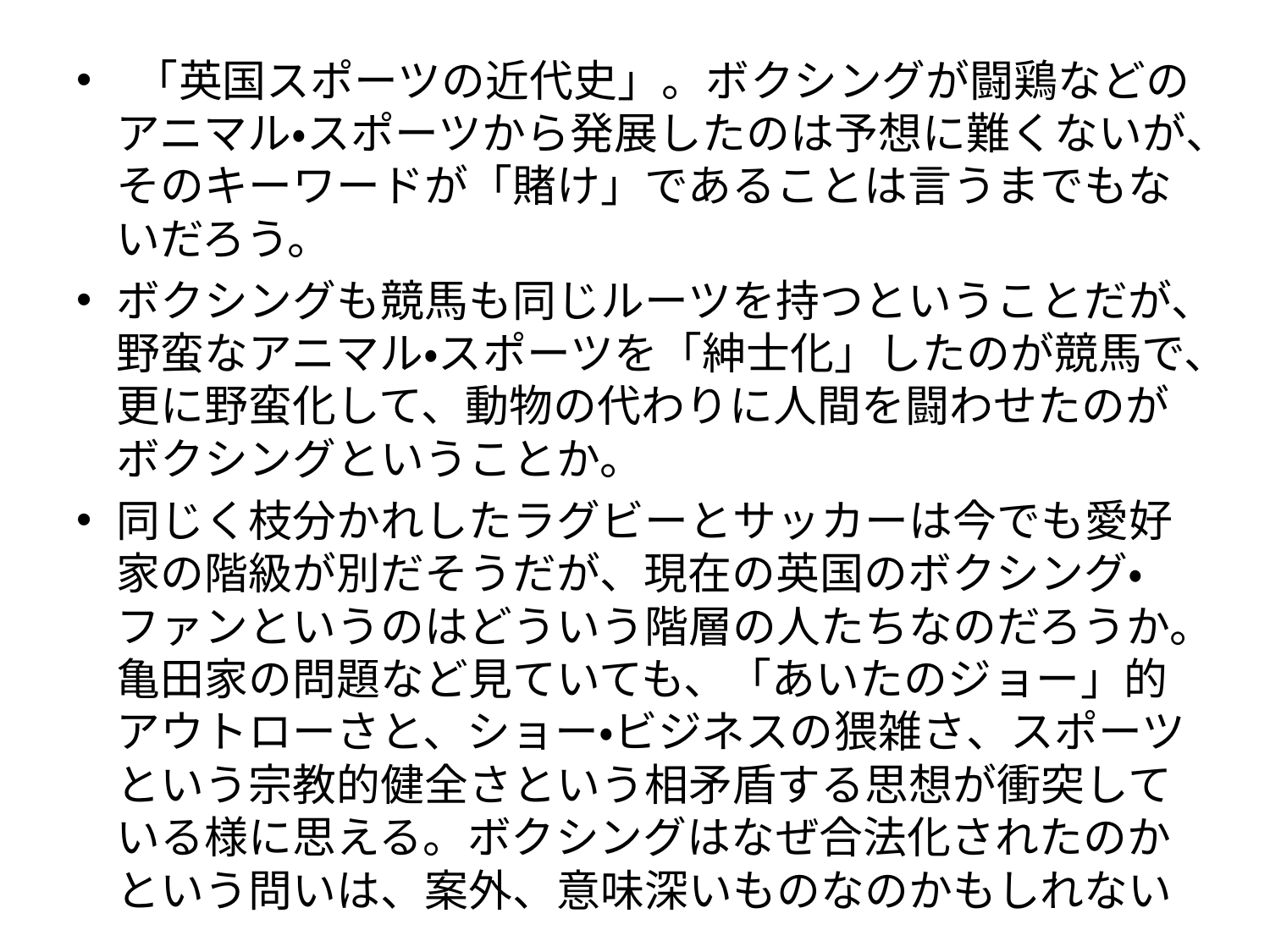

「英国スポーツの近代史」。ボクシングが闘鶏などのアニマル・スポーツから発展したのは予想に難くないが、そのキーワードが「賭け」であることは言うまでもないだろう。
ボクシングも競馬も同じルーツを持つということだが、野蛮なアニマル・スポーツを「紳士化」したのが競馬で、更に野蛮化して、動物の代わりに人間を闘わせたのがボクシングということか。
同じく枝分かれしたラグビーとサッカーは今でも愛好家の階級が別だそうだが、現在の英国のボクシング・ファンというのはどういう階層の人たちなのだろうか。亀田家の問題など見ていても、「あいたのジョー」的アウトローさと、ショー・ビジネスの猥雑さ、スポーツという宗教的健全さという相矛盾する思想が衝突している様に思える。ボクシングはなぜ合法化されたのかという問いは、案外、意味深いものなのかもしれない